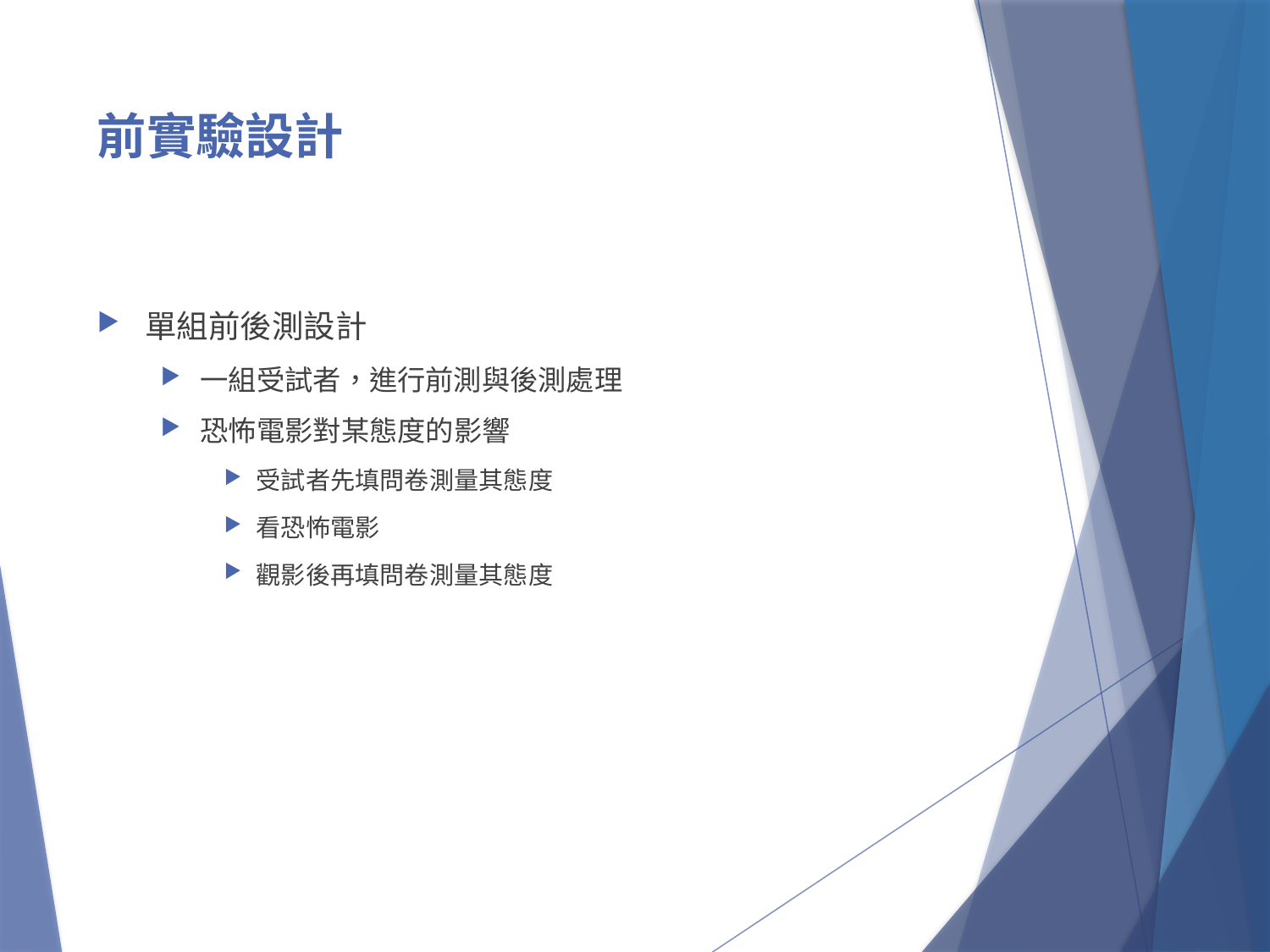

# 前實驗設計
單組前後測設計
一組受試者，進行前測與後測處理
恐怖電影對某態度的影響
受試者先填問卷測量其態度
看恐怖電影
觀影後再填問卷測量其態度